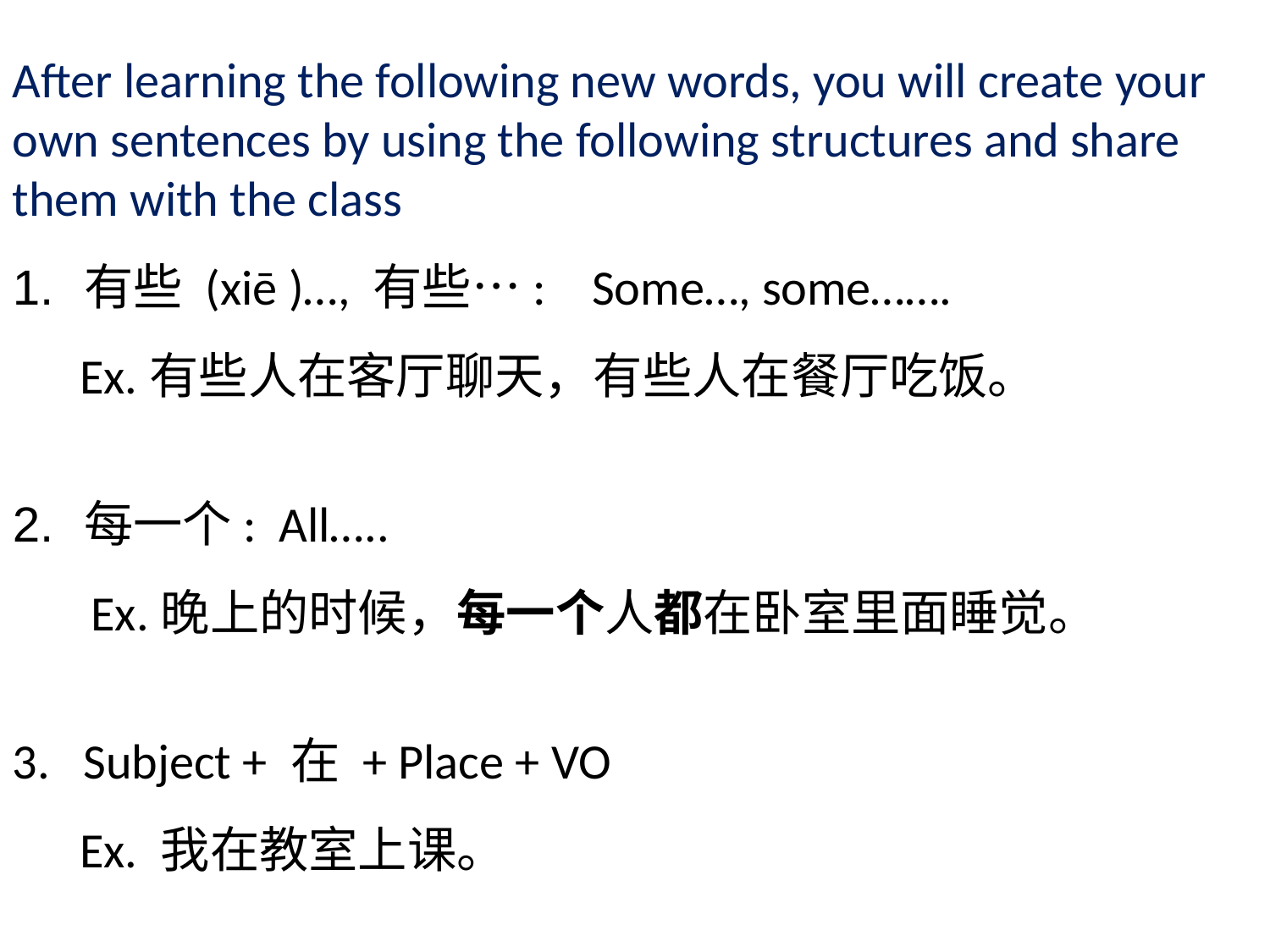

After learning the following new words, you will create your own sentences by using the following structures and share them with the class
有些 (xiē )…, 有些…: 	Some…, some…….
      Ex.有些人在客厅聊天，有些人在餐厅吃饭。

每一个:  All…..
       Ex.晚上的时候，每一个人都在卧室里面睡觉。

3.   Subject + 在 + Place + VO
      Ex. 我在教室上课。